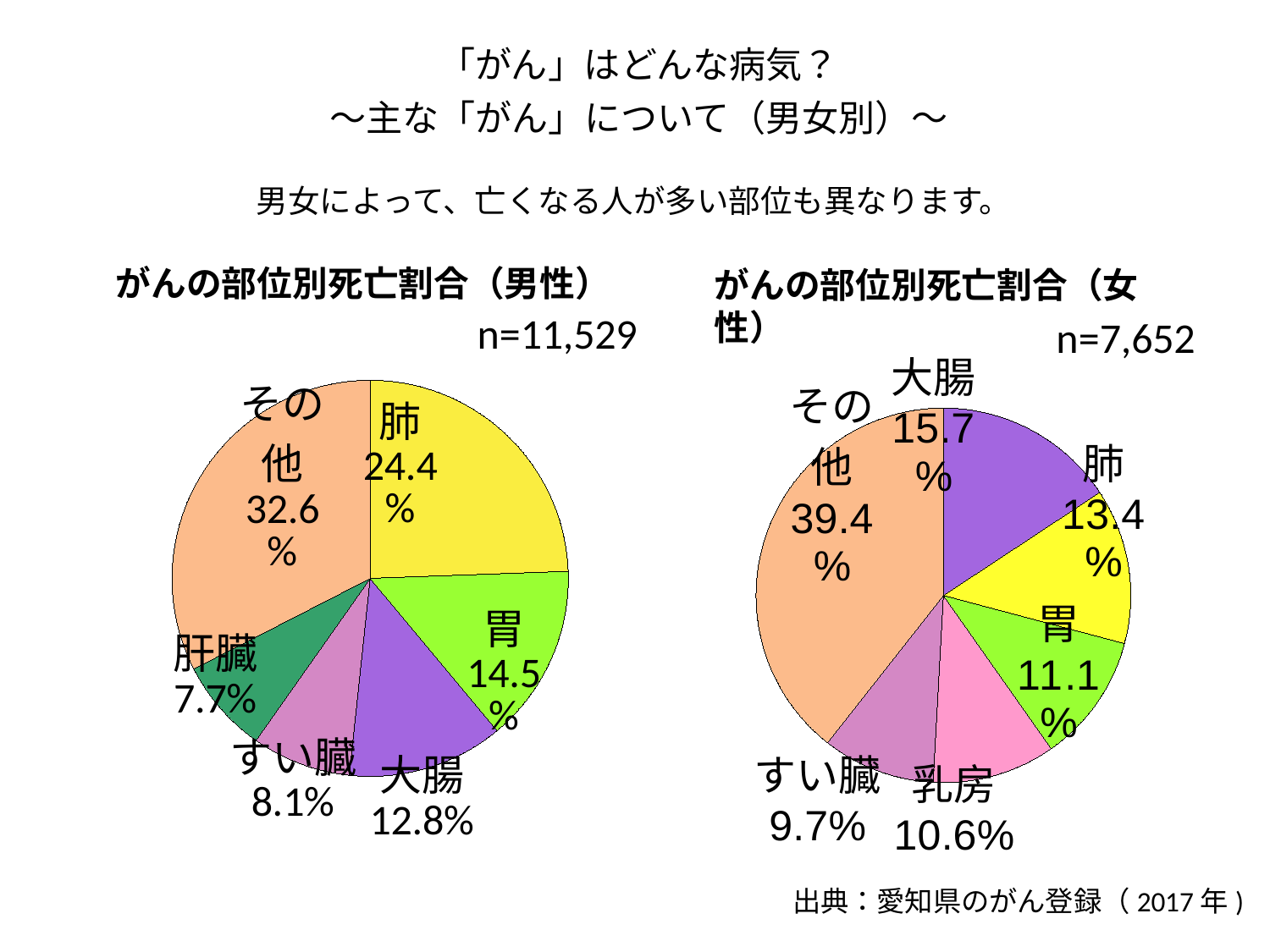

「がん」はどんな病気？
～主な「がん」について（男女別）～
男女によって、亡くなる人が多い部位も異なります。

がんの部位別死亡割合（男性）
がんの部位別死亡割合（女性）

### Chart

| Category | 割合 |
|---|---|
| 大腸 | 0.1572138003136435 |
| 肺 | 0.13421327757449034 |
| 胃 | 0.11095138525875588 |
| 乳房 | 0.10637741766858337 |
| すい臓 | 0.097360167276529 |
| その他 | 0.3938839519079979 |

### Chart

| Category | 割合 |
|---|---|
| 肺 | 0.24434035909445745 |
| 胃 | 0.14502558764853846 |
| 大腸 | 0.12750455373406194 |
| すい臓 | 0.08083962182322837 |
| 肝臓 | 0.07676294561540463 |
| その他 | 0.3255269320843091 |

### Chart

| Category |
|---|
出典：愛知県のがん登録（2017年)